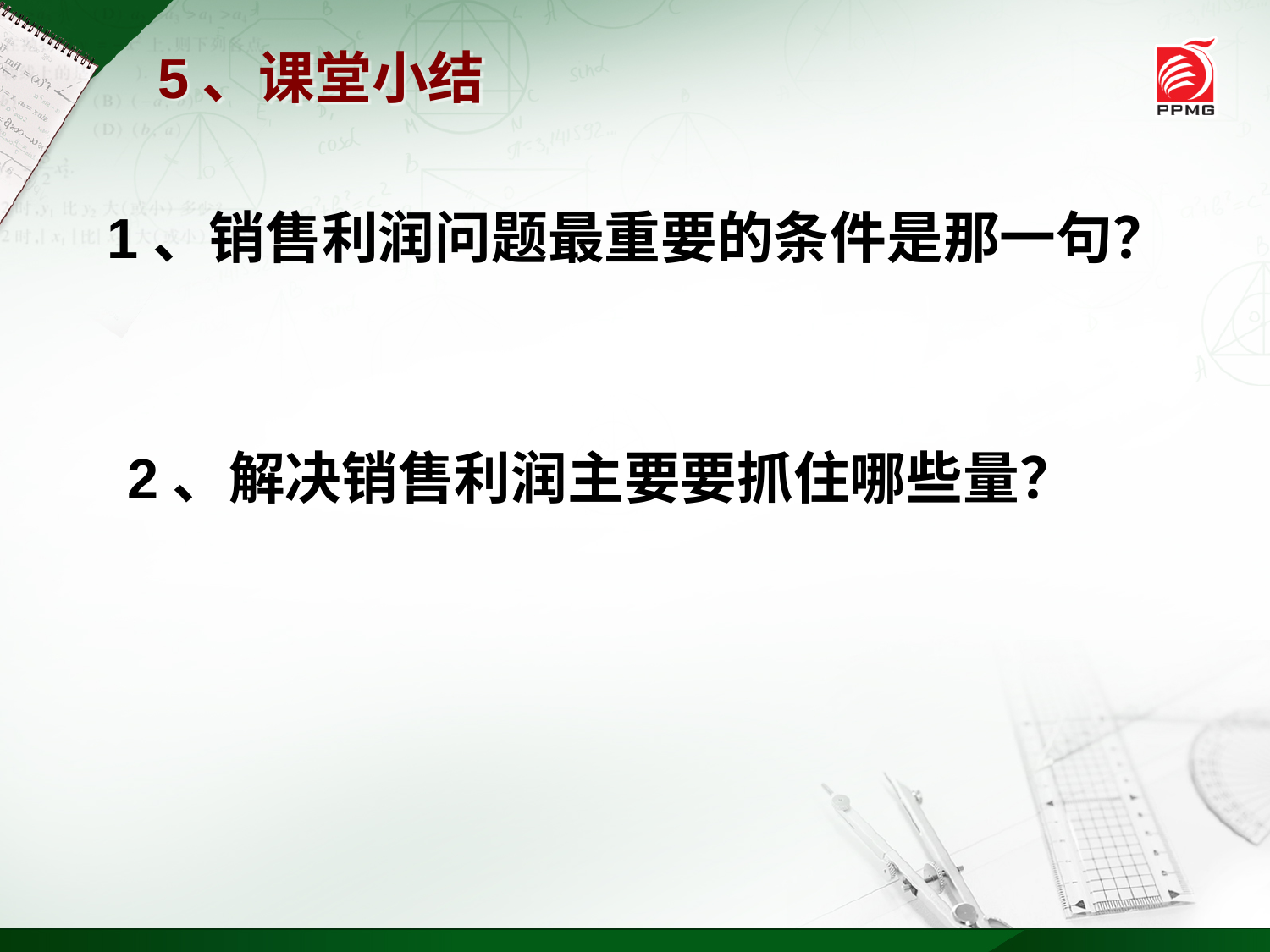

5、课堂小结
1、销售利润问题最重要的条件是那一句？
2、解决销售利润主要要抓住哪些量？